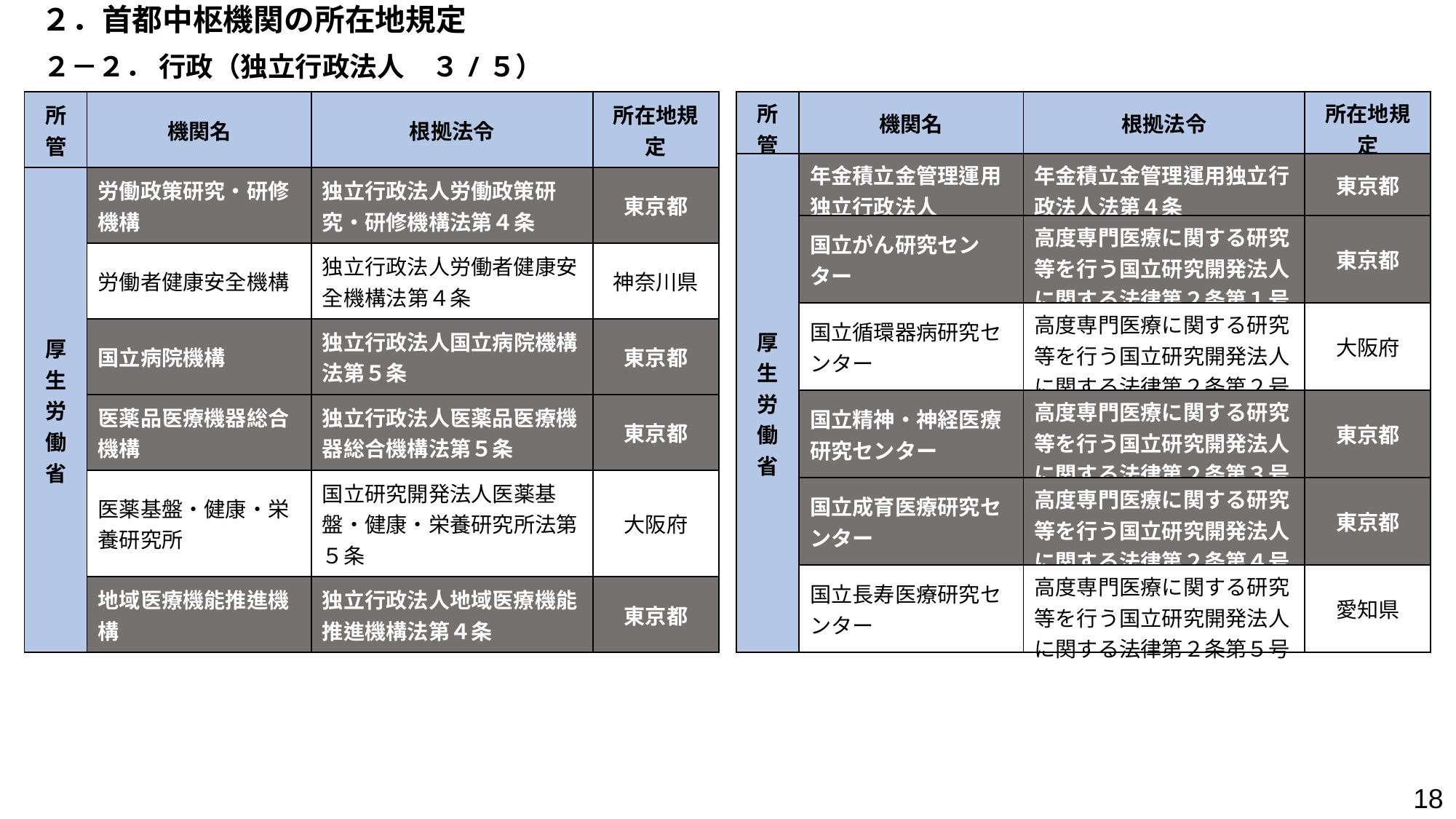

２．首都中枢機関の所在地規定
２－２． 行政（独立行政法人　３/５）
| 所管 | 機関名 | 根拠法令 | 所在地規定 |
| --- | --- | --- | --- |
| 厚生労働省 | 労働政策研究・研修機構 | 独立行政法人労働政策研究・研修機構法第４条 | 東京都 |
|  | 労働者健康安全機構 | 独立行政法人労働者健康安全機構法第４条 | 神奈川県 |
|  | 国立病院機構 | 独立行政法人国立病院機構法第５条 | 東京都 |
|  | 医薬品医療機器総合機構 | 独立行政法人医薬品医療機器総合機構法第５条 | 東京都 |
|  | 医薬基盤・健康・栄養研究所 | 国立研究開発法人医薬基盤・健康・栄養研究所法第５条 | 大阪府 |
|  | 地域医療機能推進機構 | 独立行政法人地域医療機能推進機構法第４条 | 東京都 |
| 所管 | 機関名 | 根拠法令 | 所在地規定 |
| --- | --- | --- | --- |
| 厚生労働省 | 年金積立金管理運用 独立行政法人 | 年金積立金管理運用独立行政法人法第４条 | 東京都 |
|  | 国立がん研究センター | 高度専門医療に関する研究等を行う国立研究開発法人に関する法律第２条第１号 | 東京都 |
|  | 国立循環器病研究センター | 高度専門医療に関する研究等を行う国立研究開発法人に関する法律第２条第２号 | 大阪府 |
|  | 国立精神・神経医療研究センター | 高度専門医療に関する研究等を行う国立研究開発法人に関する法律第２条第３号 | 東京都 |
|  | 国立成育医療研究センター | 高度専門医療に関する研究等を行う国立研究開発法人に関する法律第２条第４号 | 東京都 |
|  | 国立長寿医療研究センター | 高度専門医療に関する研究等を行う国立研究開発法人に関する法律第２条第５号 | 愛知県 |
18